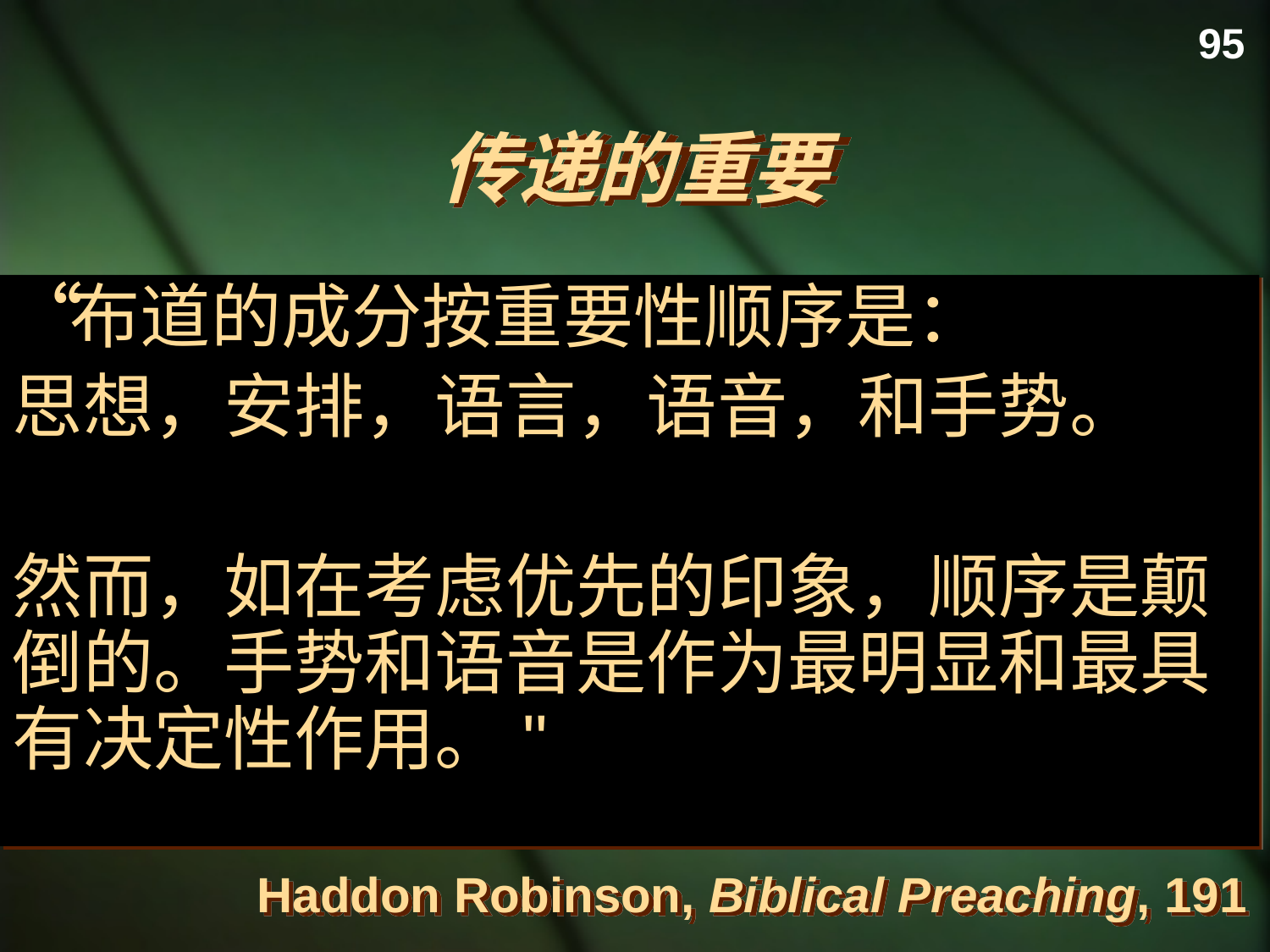

95
# 传递的重要
“布道的成分按重要性顺序是：
思想，安排，语言，语音，和手势。

然而，如在考虑优先的印象，顺序是颠倒的。手势和语音是作为最明显和最具有决定性作用。"

Haddon Robinson, Biblical Preaching, 191